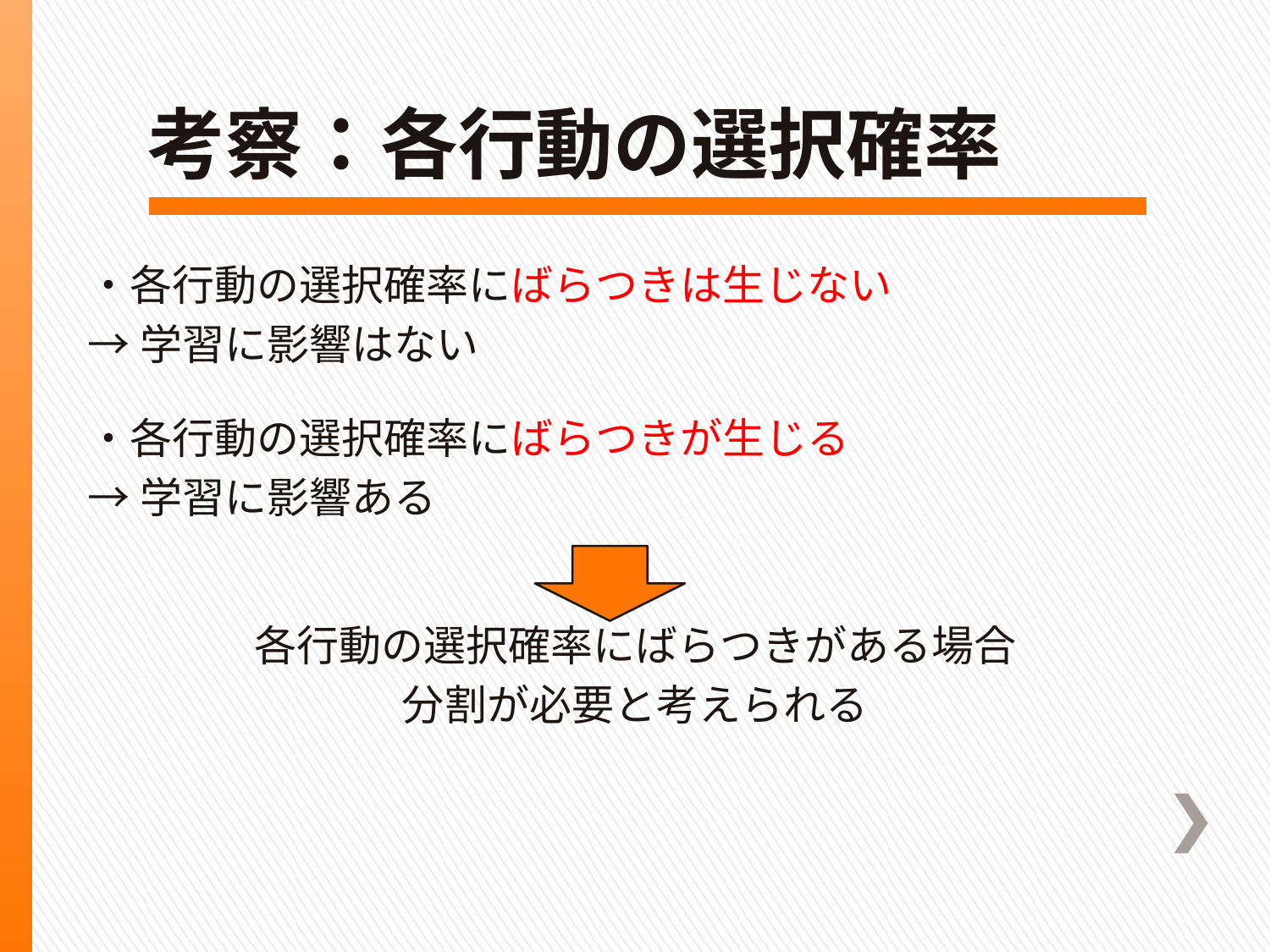

# 考察：各行動の選択確率
・各行動の選択確率にばらつきは生じない
→学習に影響はない

・各行動の選択確率にばらつきが生じる
→学習に影響ある

各行動の選択確率にばらつきがある場合
分割が必要と考えられる